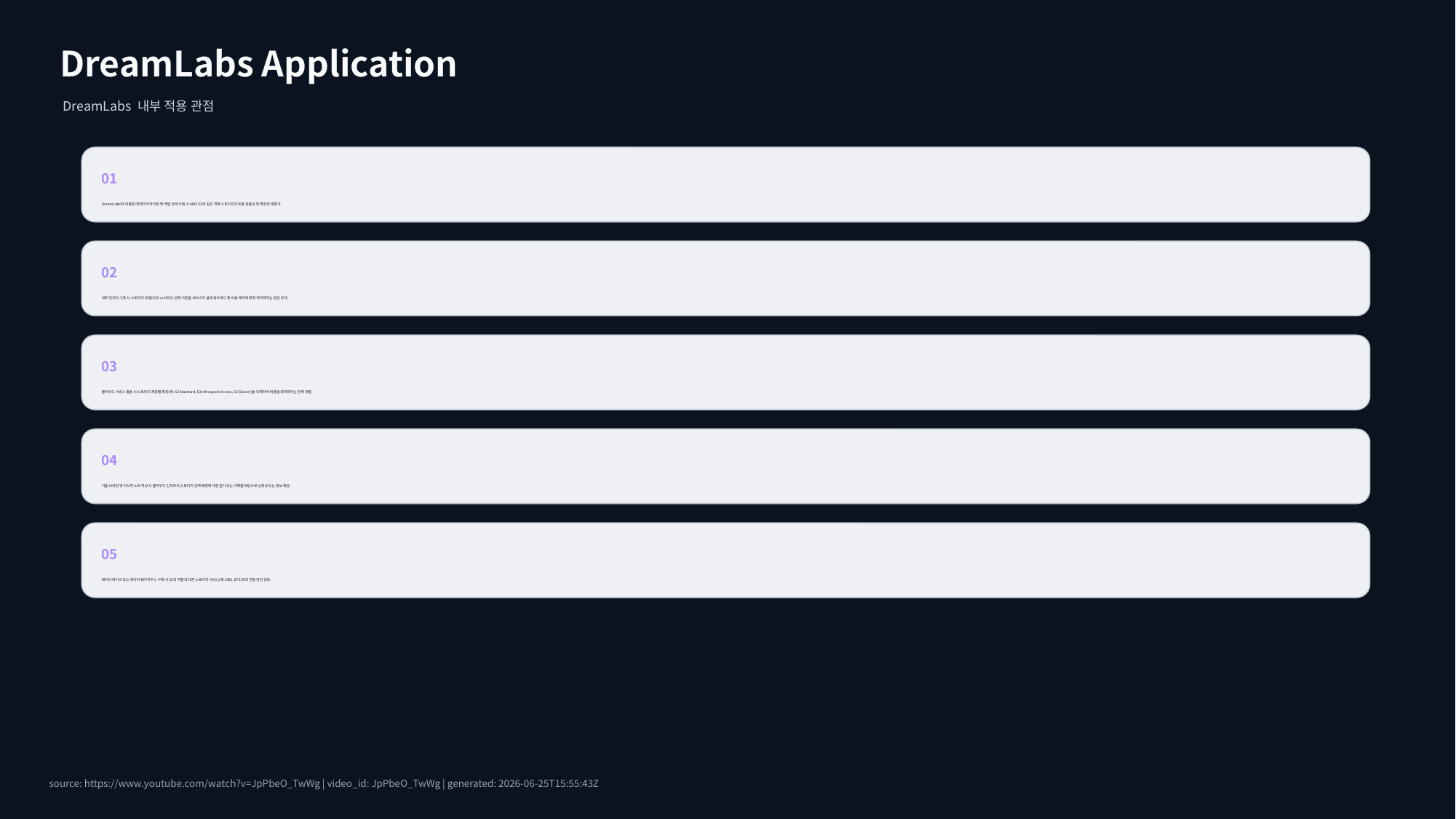

DreamLabs Application
DreamLabs 내부 적용 관점

01
DreamLabs의 대용량 데이터 아카이빙 및 백업 전략 수립 시 AWS S3와 같은 객체 스토리지의 비용 효율성 및 확장성 재평가.

02
내부 인프라 구축 시 스토리지 유형(SSD vs HDD) 선택 기준을 서비스의 실제 워크로드 및 비용 제약에 맞춰 최적화하는 방안 모색.

03
클라우드 서비스 활용 시 스토리지 계층별 특성(예: S3 Standard, S3 Infrequent Access, S3 Glacier)을 이해하여 비용을 최적화하는 전략 개발.

04
기술 브리핑 및 리서치 노트 작성 시 클라우드 인프라의 스토리지 선택 배경에 대한 깊이 있는 이해를 바탕으로 신뢰성 있는 정보 제공.

05
데이터 레이크 또는 데이터 웨어하우스 구축 시 S3의 역할과 다른 스토리지 서비스(예: EBS, EFS)와의 연동 방안 검토.
source: https://www.youtube.com/watch?v=JpPbeO_TwWg | video_id: JpPbeO_TwWg | generated: 2026-06-25T15:55:43Z